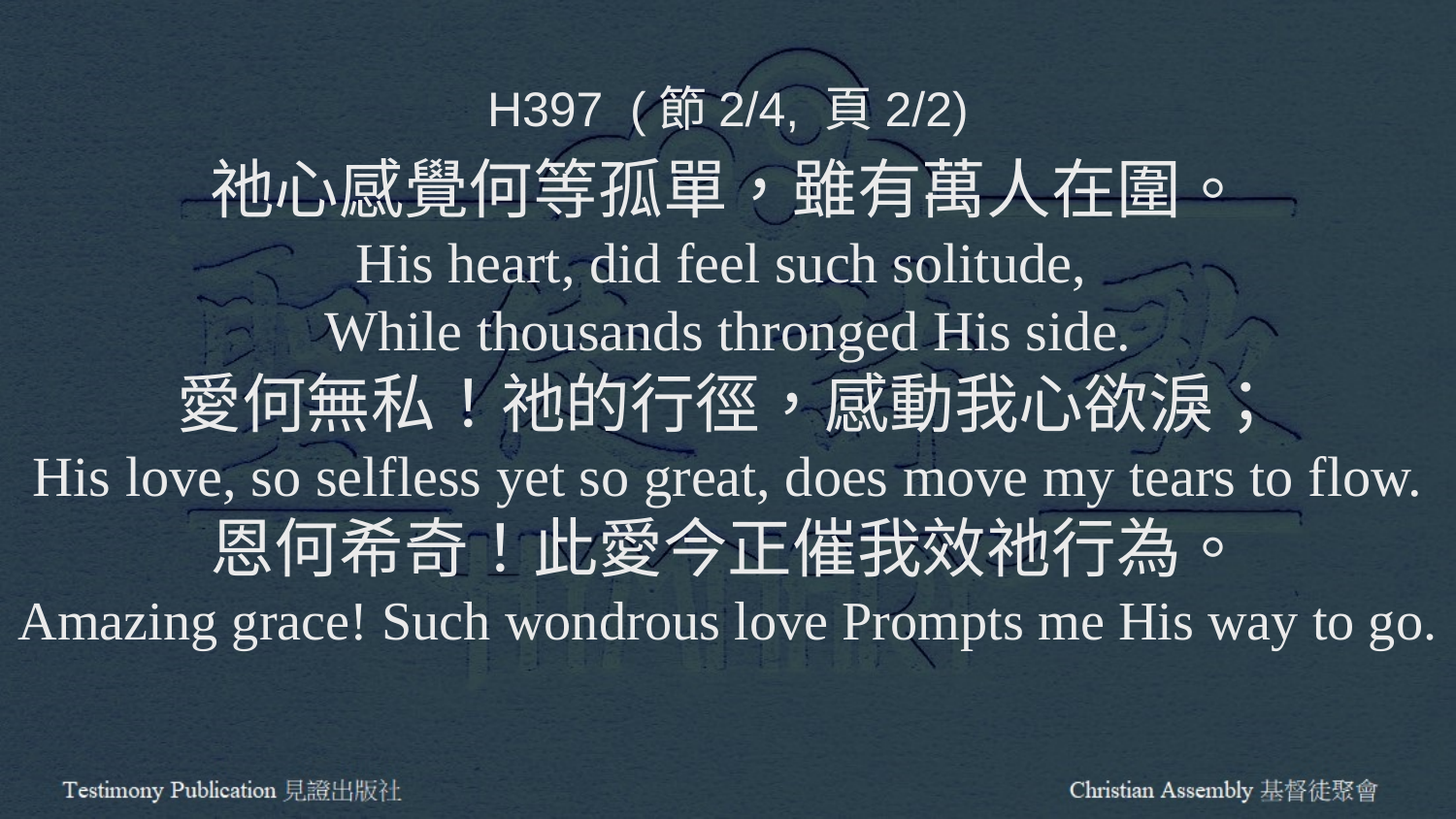

H397  (節2/4, 頁2/2)
祂心感覺何等孤單，雖有萬人在圍。
His heart, did feel such solitude,
While thousands thronged His side.
愛何無私！祂的行徑，感動我心欲淚；
His love, so selfless yet so great, does move my tears to flow.
恩何希奇！此愛今正催我效祂行為。
Amazing grace! Such wondrous love Prompts me His way to go.